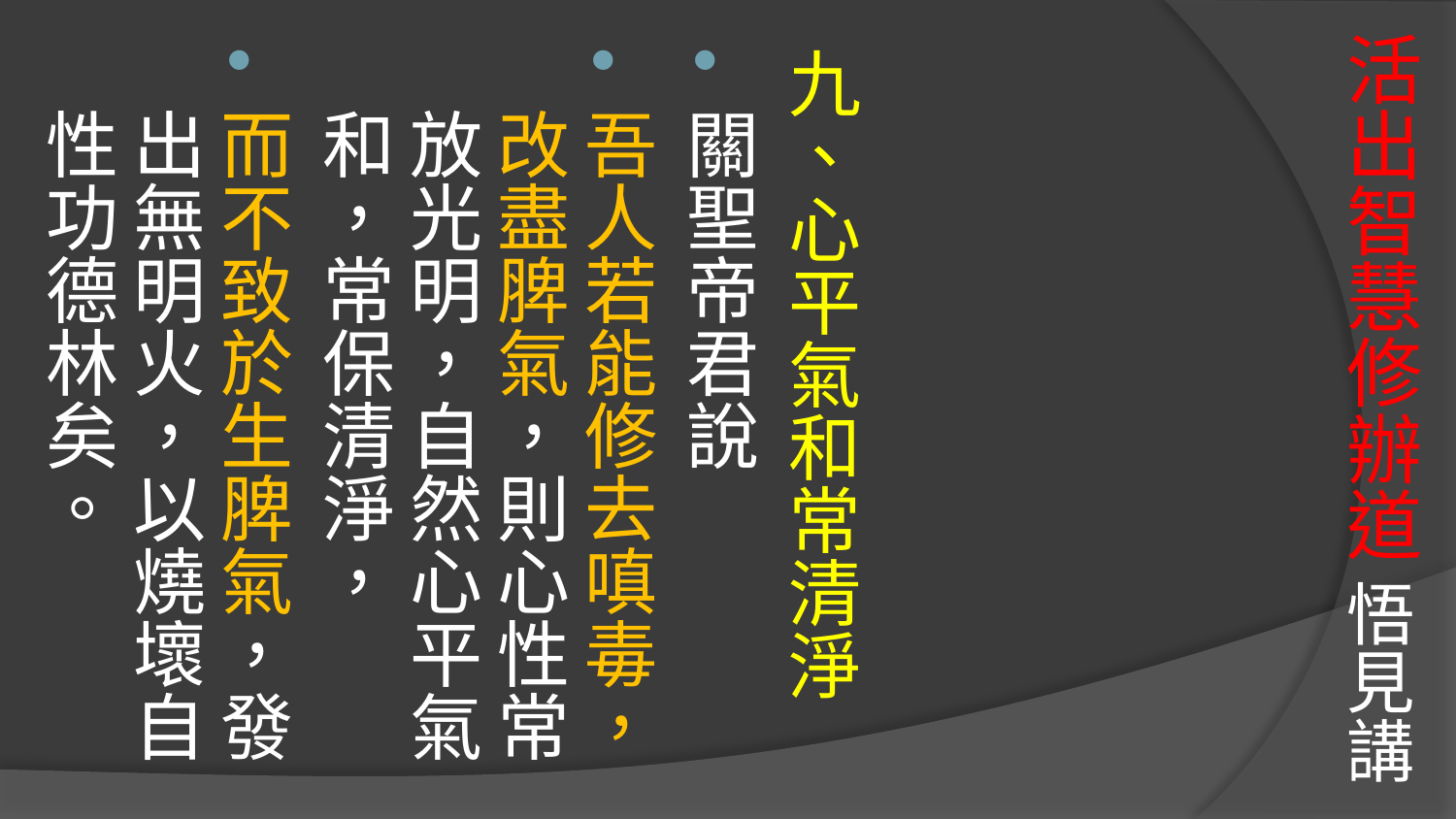

# 活出智慧修辦道 悟見講
九、心平氣和常清淨
關聖帝君說
吾人若能修去嗔毒，改盡脾氣，則心性常放光明，自然心平氣和，常保清淨，
而不致於生脾氣，發出無明火，以燒壞自性功德林矣。